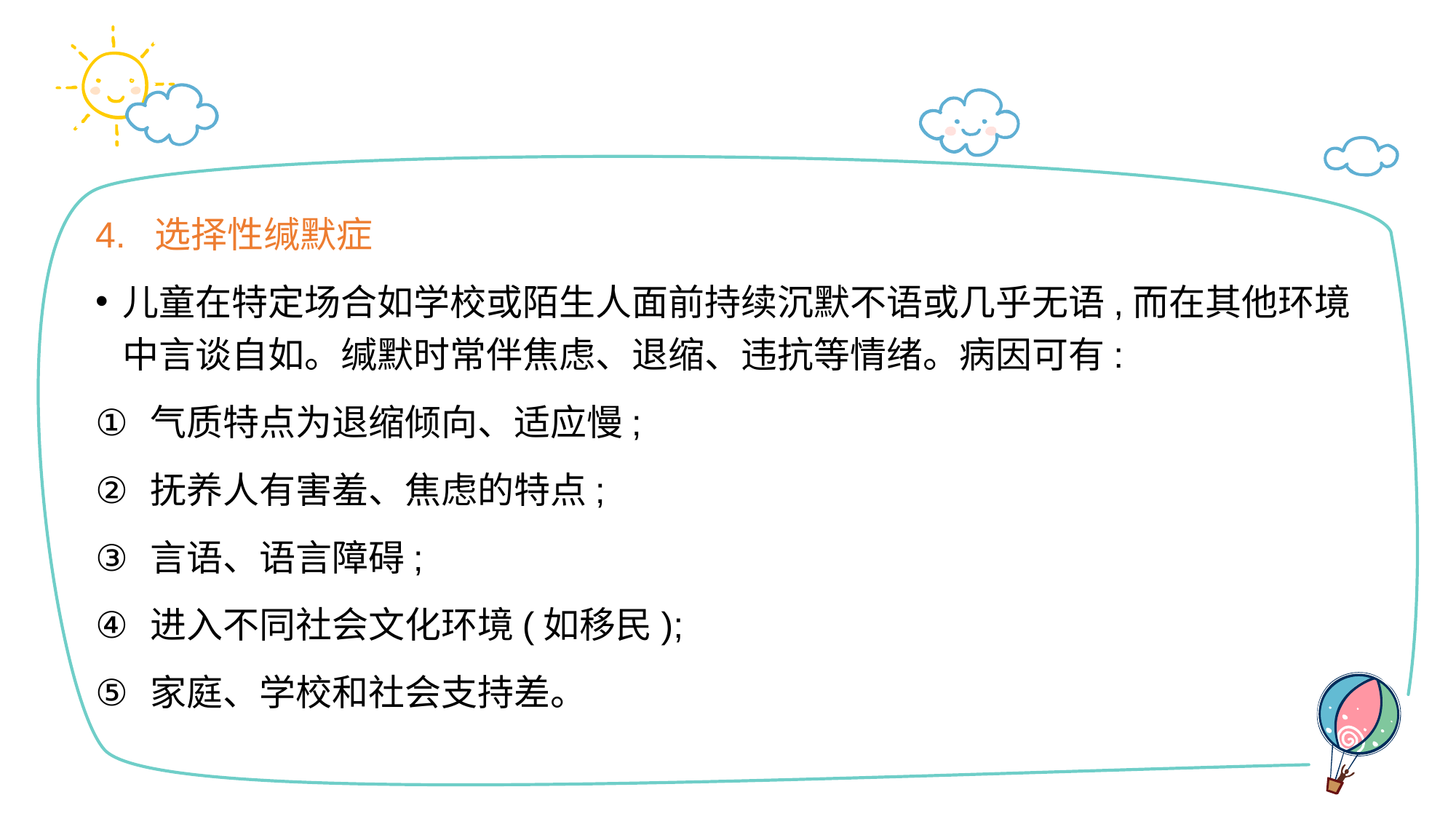

#
4.  选择性缄默症
儿童在特定场合如学校或陌生人面前持续沉默不语或几乎无语,而在其他环境中言谈自如。缄默时常伴焦虑、退缩、违抗等情绪。病因可有:
气质特点为退缩倾向、适应慢;
抚养人有害羞、焦虑的特点;
言语、语言障碍;
进入不同社会文化环境(如移民);
家庭、学校和社会支持差。